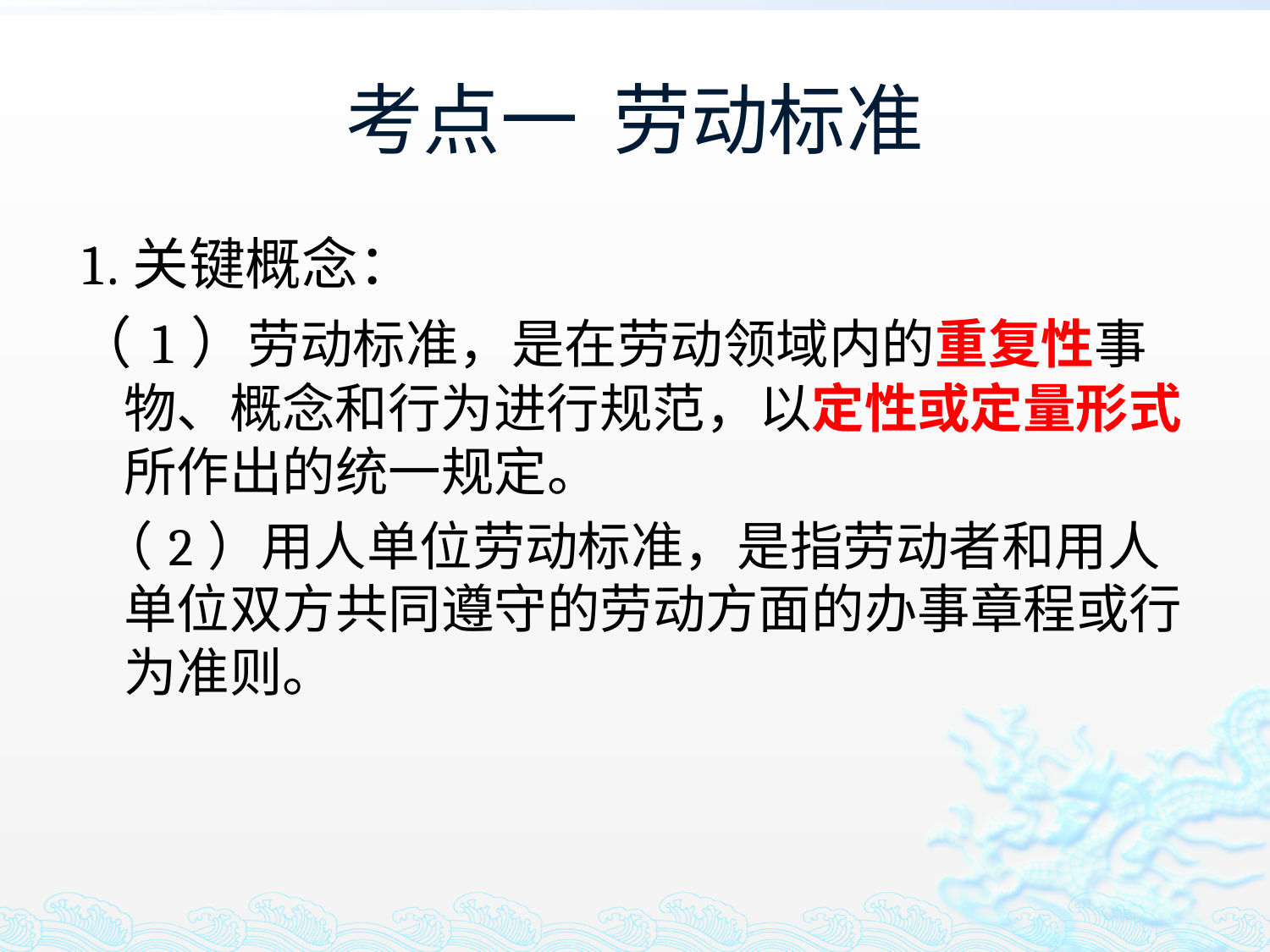

# 考点一  劳动标准
1.关键概念：
（1）劳动标准，是在劳动领域内的重复性事物、概念和行为进行规范，以定性或定量形式所作出的统一规定。
 （2）用人单位劳动标准，是指劳动者和用人单位双方共同遵守的劳动方面的办事章程或行为准则。